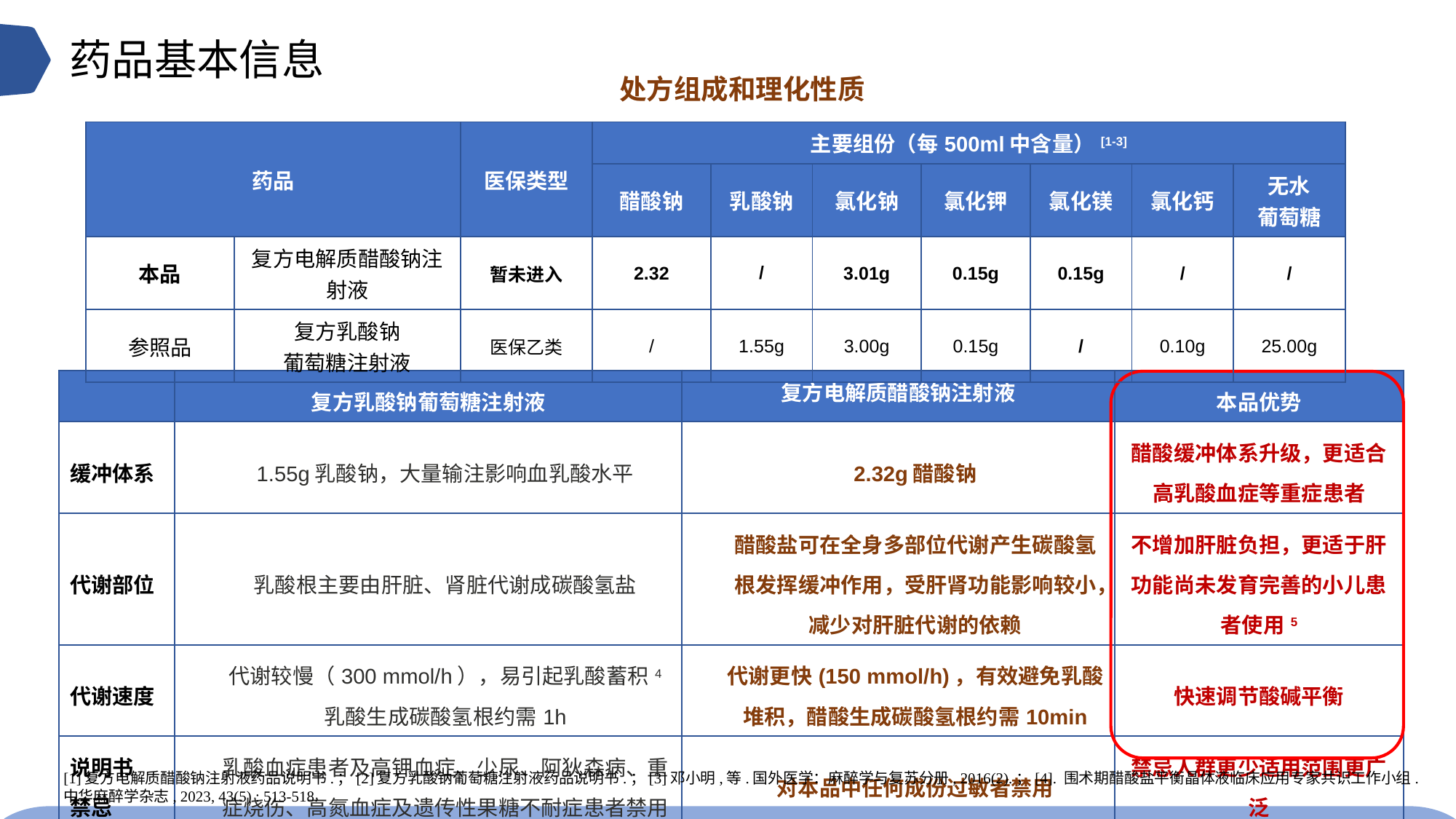

药品基本信息
处方组成和理化性质
| 药品 |  | 医保类型 | 主要组份（每500ml中含量）[1-3] |  |  |  |  |  |  |
| --- | --- | --- | --- | --- | --- | --- | --- | --- | --- |
|  |  |  | 醋酸钠 | 乳酸钠 | 氯化钠 | 氯化钾 | 氯化镁 | 氯化钙 | 无水 葡萄糖 |
| 本品 | 复方电解质醋酸钠注射液 | 暂未进入 | 2.32 | / | 3.01g | 0.15g | 0.15g | / | / |
| 参照品 | 复方乳酸钠 葡萄糖注射液 | 医保乙类 | / | 1.55g | 3.00g | 0.15g | / | 0.10g | 25.00g |
|  | 复方乳酸钠葡萄糖注射液 | 复方电解质醋酸钠注射液 | 本品优势 |
| --- | --- | --- | --- |
| 缓冲体系 | 1.55g乳酸钠，大量输注影响血乳酸水平 | 2.32g醋酸钠 | 醋酸缓冲体系升级，更适合高乳酸血症等重症患者 |
| 代谢部位 | 乳酸根主要由肝脏、肾脏代谢成碳酸氢盐 | 醋酸盐可在全身多部位代谢产生碳酸氢根发挥缓冲作用，受肝肾功能影响较小，减少对肝脏代谢的依赖 | 不增加肝脏负担，更适于肝功能尚未发育完善的小儿患者使用5 |
| 代谢速度 | 代谢较慢（300 mmol/h），易引起乳酸蓄积4 乳酸生成碳酸氢根约需1h | 代谢更快(150 mmol/h)，有效避免乳酸堆积，醋酸生成碳酸氢根约需10min | 快速调节酸碱平衡 |
| 说明书 禁忌 | 乳酸血症患者及高钾血症、少尿、阿狄森病、重症烧伤、高氮血症及遗传性果糖不耐症患者禁用 | 对本品中任何成份过敏者禁用 | 禁忌人群更少适用范围更广泛 |

[1]复方电解质醋酸钠注射液药品说明书.；[2]复方乳酸钠葡萄糖注射液药品说明书.；[3]邓小明,等.国外医学：麻醉学与复苏分册, 2016(2).；[4]. 围术期醋酸盐平衡晶体液临床应用专家共识工作小组. 中华麻醉学杂志, 2023, 43(5) : 513-518.